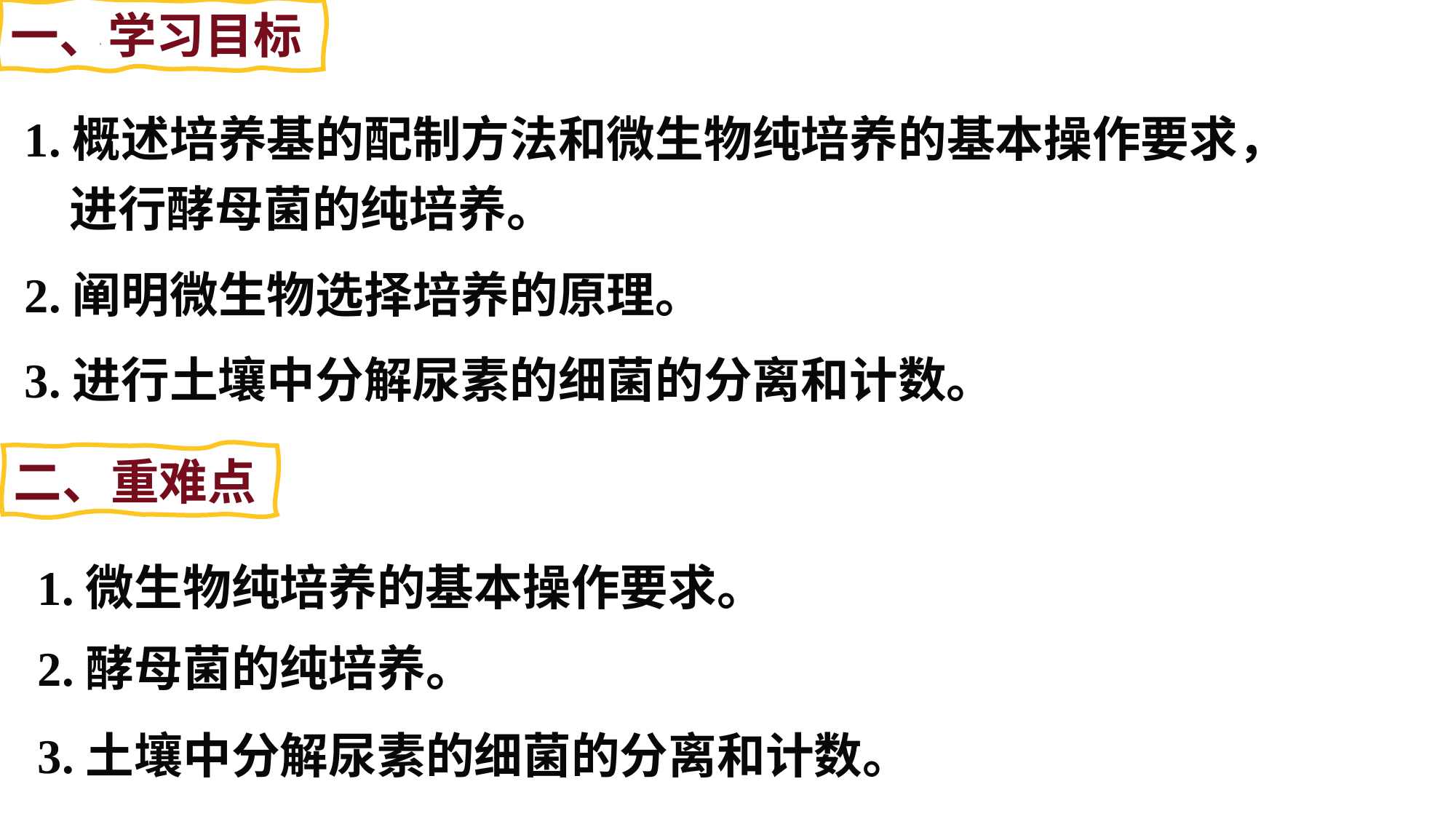

一、学习目标
1.概述培养基的配制方法和微生物纯培养的基本操作要求，
   进行酵母菌的纯培养。
2.阐明微生物选择培养的原理。
3.进行土壤中分解尿素的细菌的分离和计数。
二、重难点
1.微生物纯培养的基本操作要求。
2.酵母菌的纯培养。
3.土壤中分解尿素的细菌的分离和计数。